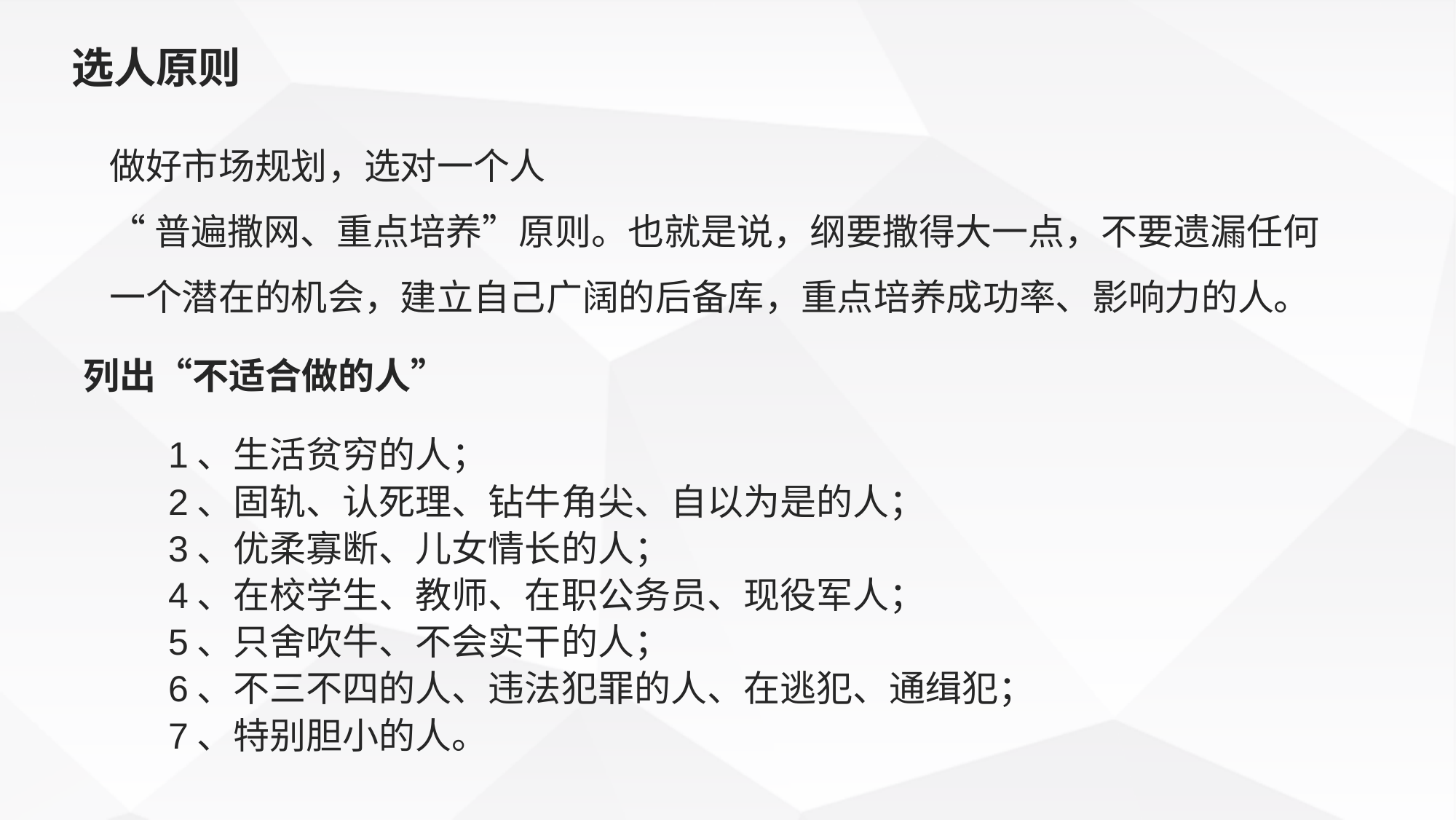

选人原则
做好市场规划，选对一个人
“普遍撒网、重点培养”原则。也就是说，纲要撒得大一点，不要遗漏任何一个潜在的机会，建立自己广阔的后备库，重点培养成功率、影响力的人。
列出“不适合做的人”
1、生活贫穷的人；
2、固轨、认死理、钻牛角尖、自以为是的人；
3、优柔寡断、儿女情长的人；
4、在校学生、教师、在职公务员、现役军人；
5、只舍吹牛、不会实干的人；
6、不三不四的人、违法犯罪的人、在逃犯、通缉犯；
7、特别胆小的人。